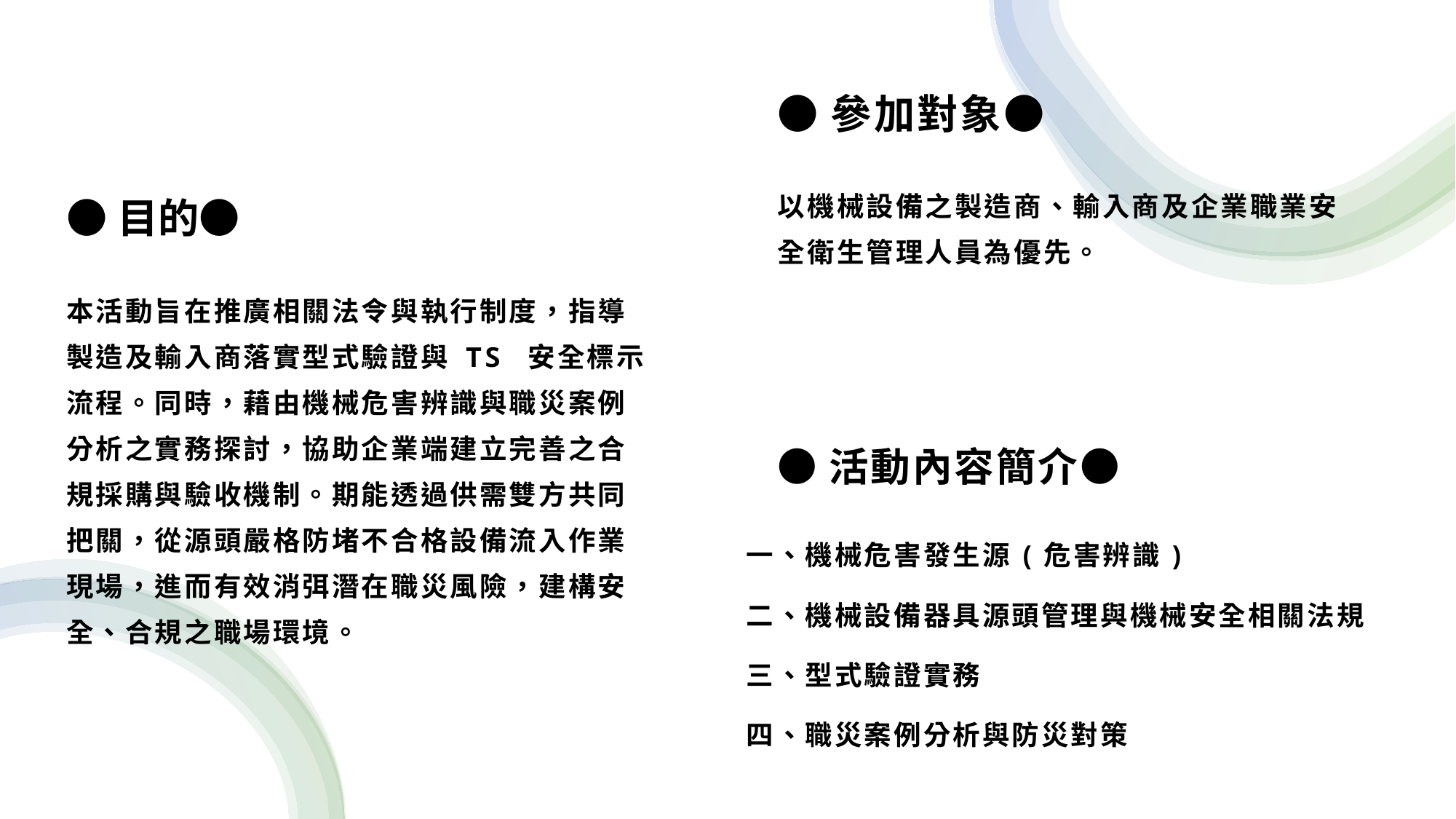

●參加對象●
以機械設備之製造商、輸入商及企業職業安全衛生管理人員為優先。
# ●目的●
本活動旨在推廣相關法令與執行制度，指導製造及輸入商落實型式驗證與 TS 安全標示流程。同時，藉由機械危害辨識與職災案例分析之實務探討，協助企業端建立完善之合規採購與驗收機制。期能透過供需雙方共同把關，從源頭嚴格防堵不合格設備流入作業現場，進而有效消弭潛在職災風險，建構安全、合規之職場環境。
●活動內容簡介●
一、機械危害發生源(危害辨識)
二、機械設備器具源頭管理與機械安全相關法規
三、型式驗證實務
四、職災案例分析與防災對策